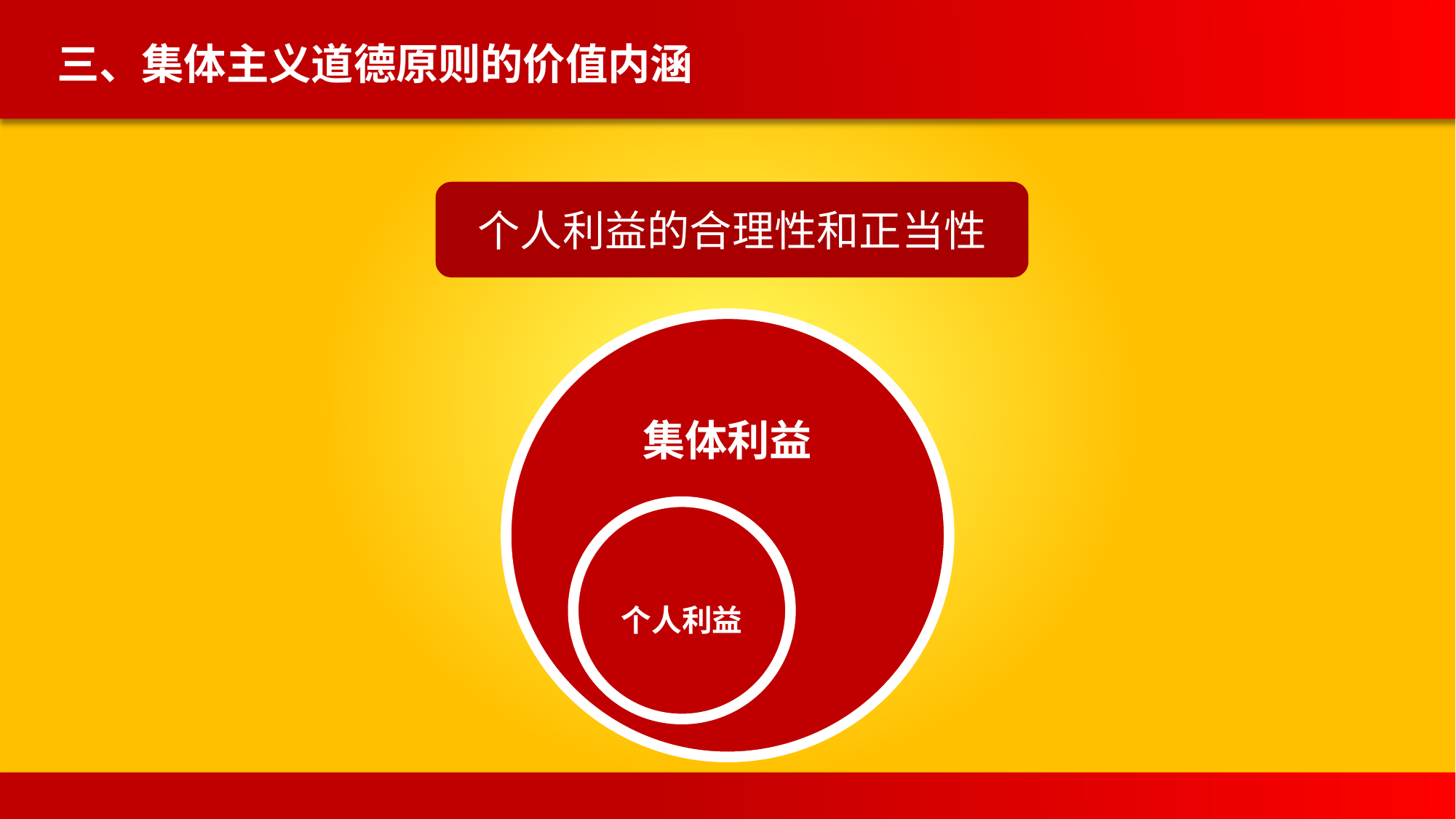

个人利益的合理性和正当性
三、集体主义道德原则的价值内涵
集体利益

个人利益